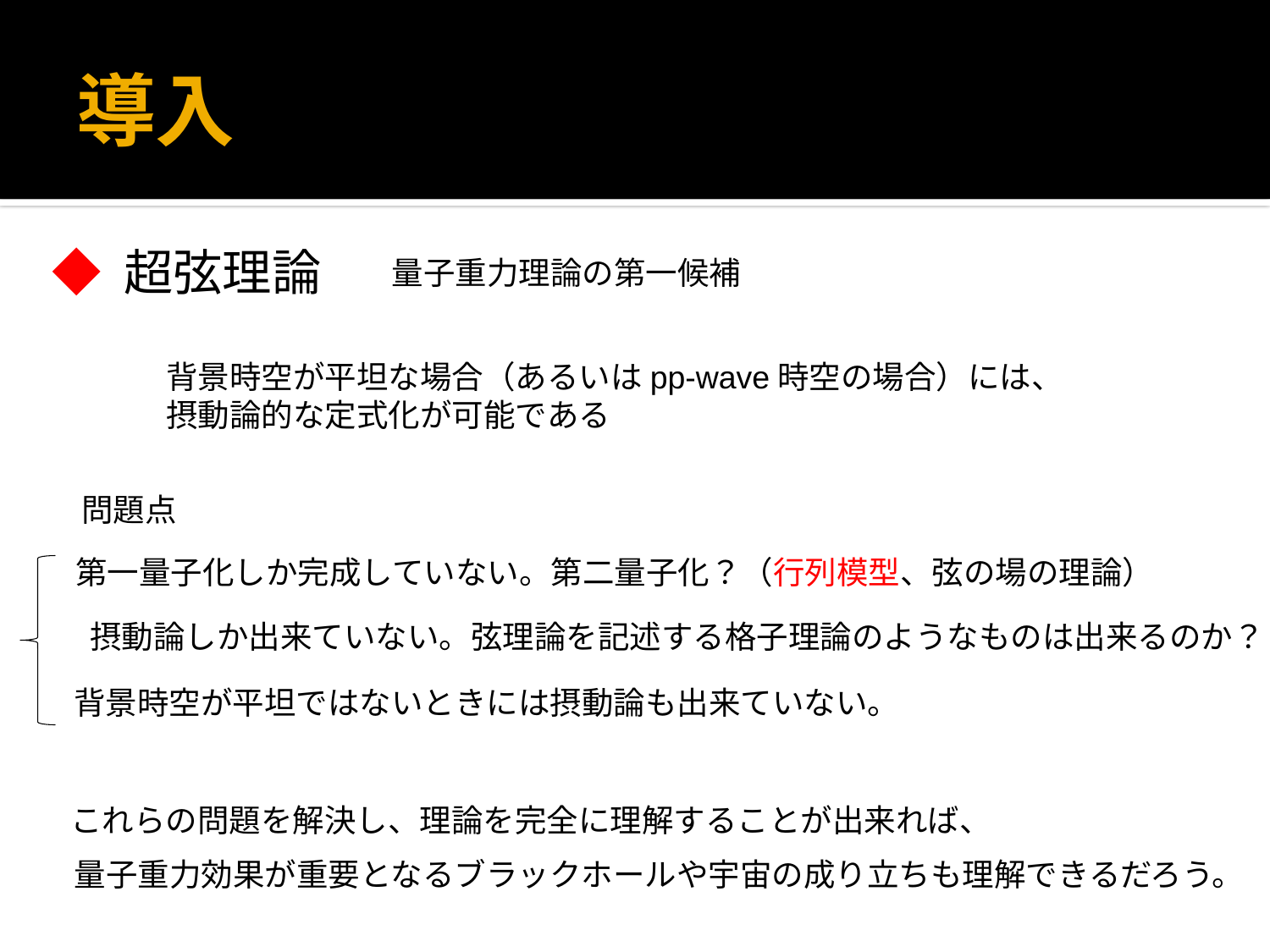

# 導入
◆ 超弦理論
量子重力理論の第一候補
背景時空が平坦な場合（あるいはpp-wave時空の場合）には、
摂動論的な定式化が可能である
問題点
第一量子化しか完成していない。第二量子化？（行列模型、弦の場の理論）

摂動論しか出来ていない。弦理論を記述する格子理論のようなものは出来るのか？
背景時空が平坦ではないときには摂動論も出来ていない。
これらの問題を解決し、理論を完全に理解することが出来れば、
量子重力効果が重要となるブラックホールや宇宙の成り立ちも理解できるだろう。